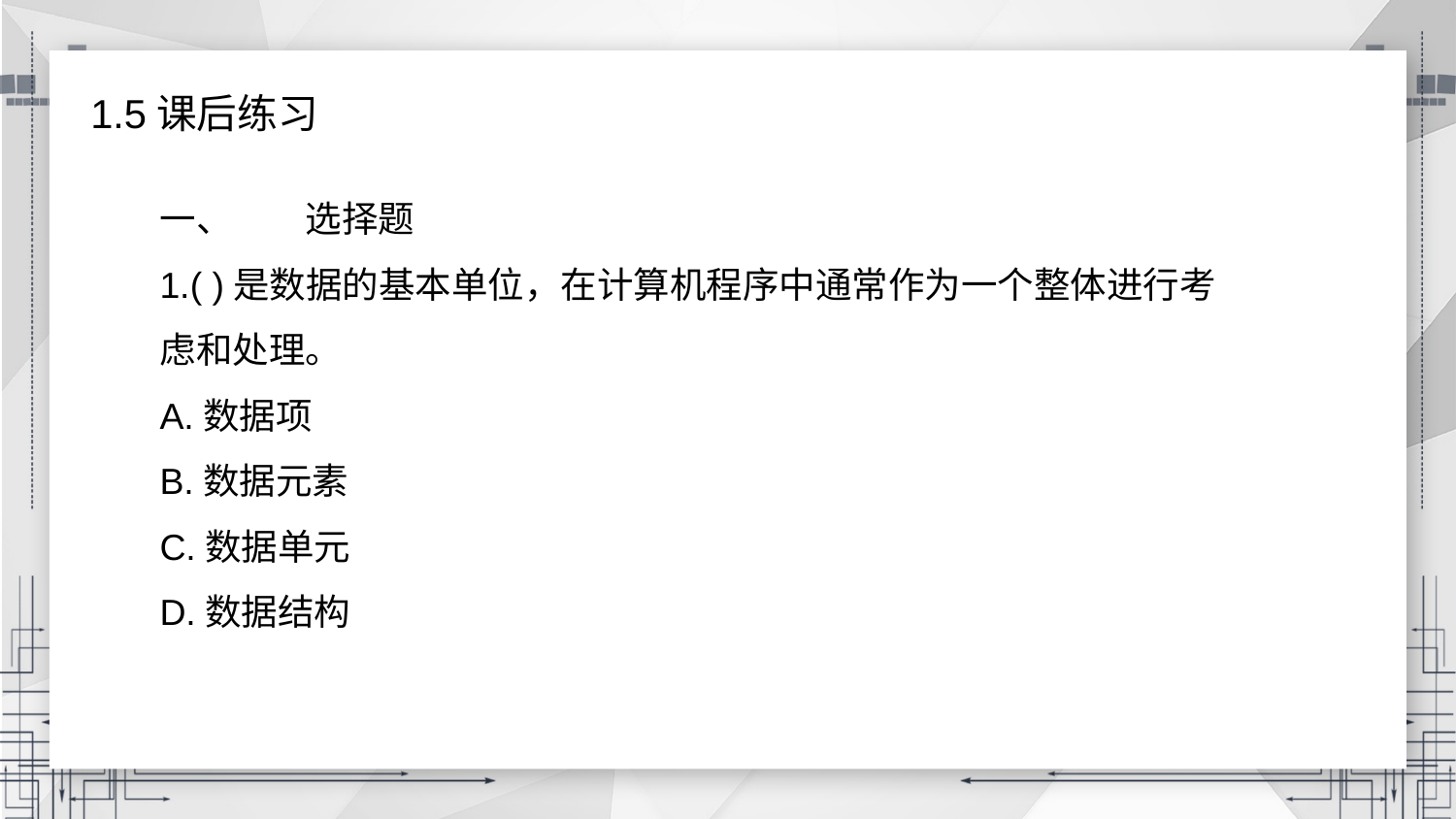

1.5课后练习
一、	选择题
1.( )是数据的基本单位，在计算机程序中通常作为一个整体进行考虑和处理。
A.数据项
B.数据元素
C.数据单元
D.数据结构